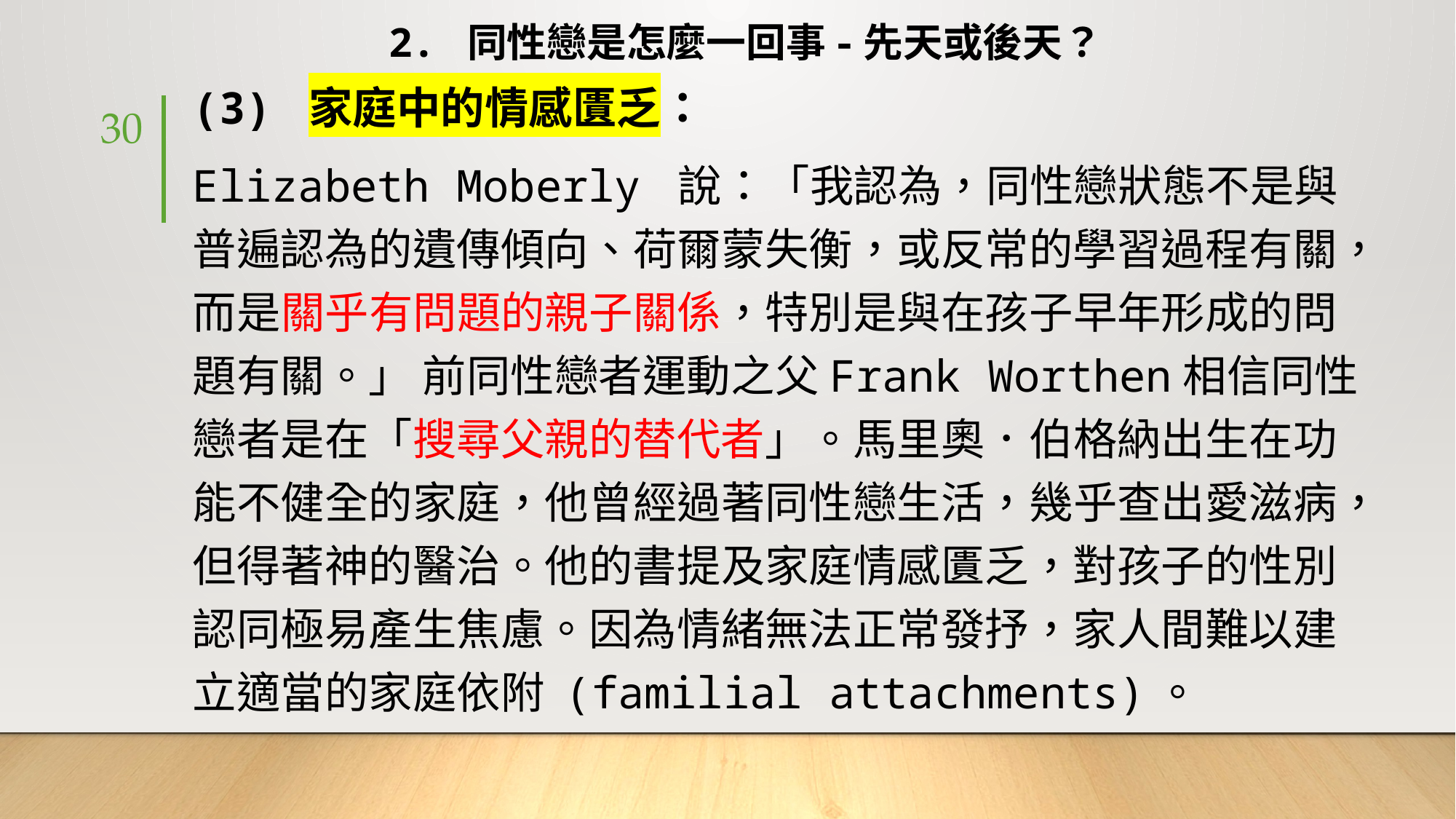

# 2. 同性戀是怎麼一回事-先天或後天？
(3) 家庭中的情感匱乏：
Elizabeth Moberly 說：「我認為，同性戀狀態不是與普遍認為的遺傳傾向、荷爾蒙失衡，或反常的學習過程有關，而是關乎有問題的親子關係，特別是與在孩子早年形成的問題有關。」 前同性戀者運動之父Frank Worthen相信同性戀者是在「搜尋父親的替代者」。馬里奧．伯格納出生在功能不健全的家庭，他曾經過著同性戀生活，幾乎查出愛滋病，但得著神的醫治。他的書提及家庭情感匱乏，對孩子的性別認同極易產生焦慮。因為情緒無法正常發抒，家人間難以建立適當的家庭依附 (familial attachments)。

30